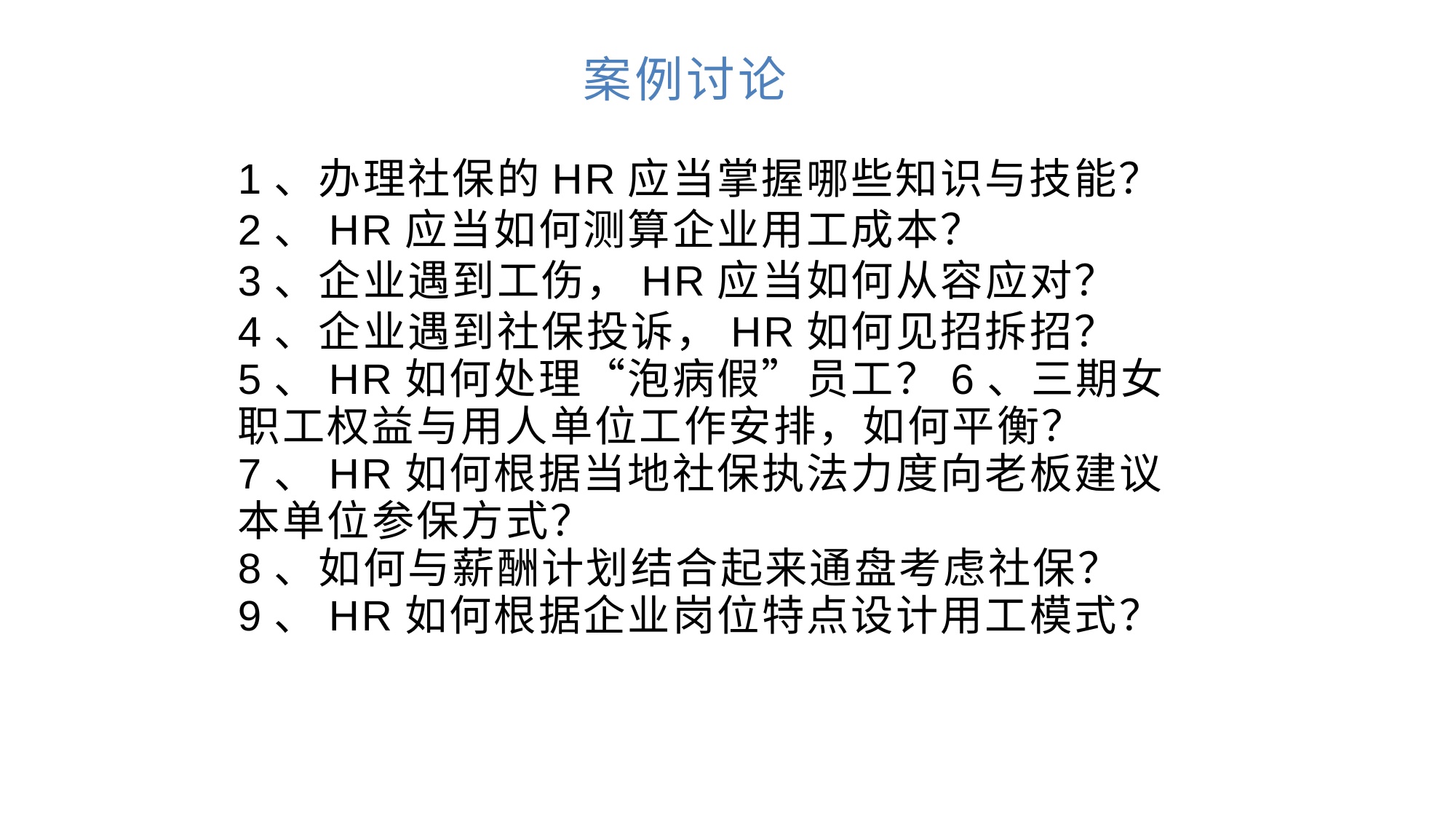

案例讨论
1、办理社保的HR应当掌握哪些知识与技能？
2、HR应当如何测算企业用工成本？
3、企业遇到工伤，HR应当如何从容应对？
4、企业遇到社保投诉，HR如何见招拆招？
5、HR如何处理“泡病假”员工？6、三期女职工权益与用人单位工作安排，如何平衡？
7、HR如何根据当地社保执法力度向老板建议本单位参保方式？
8、如何与薪酬计划结合起来通盘考虑社保？
9、HR如何根据企业岗位特点设计用工模式？